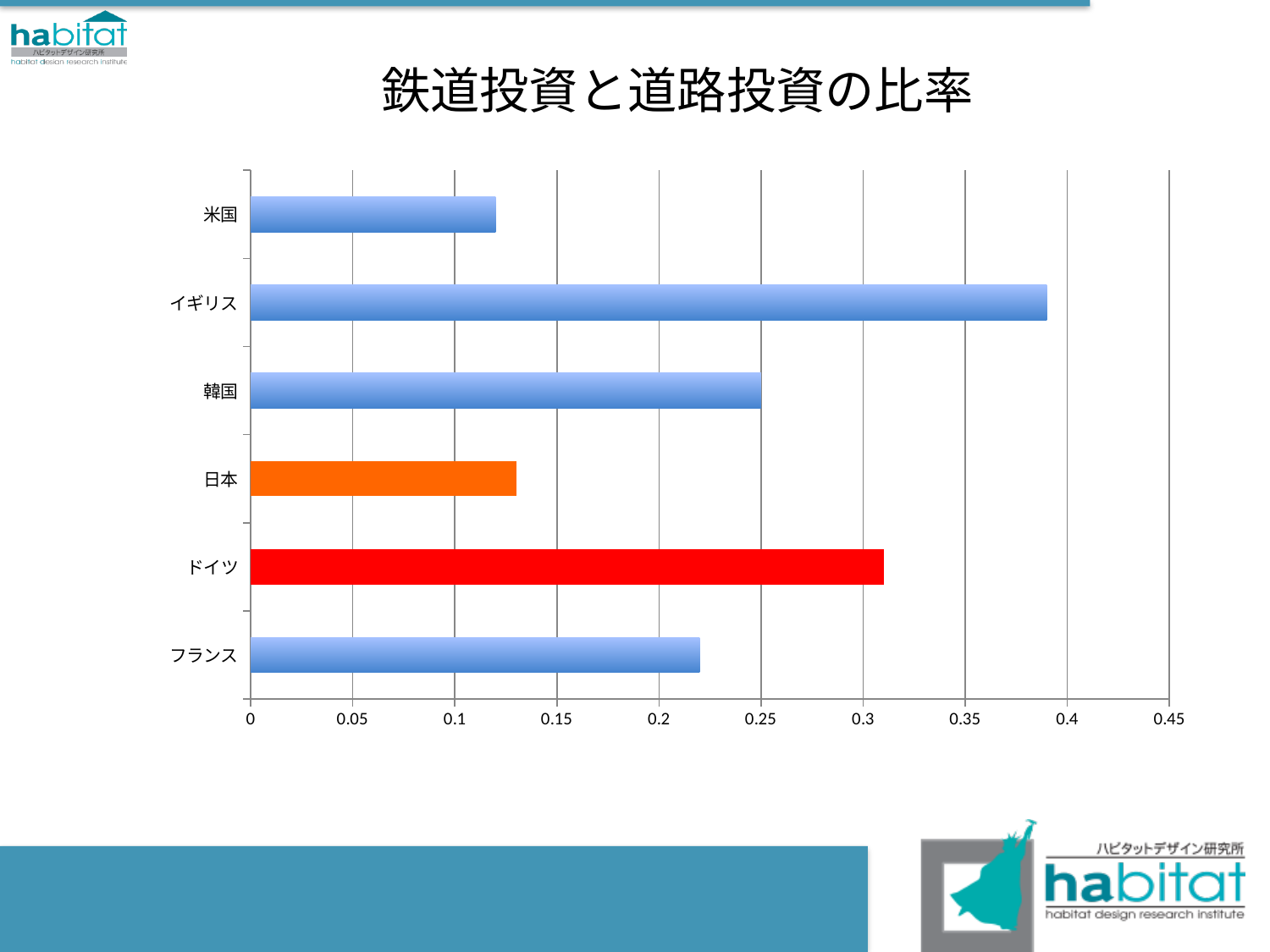

# 鉄道投資と道路投資の比率

### Chart

| Category |  |
|---|---|
| フランス | 0.22 |
| ドイツ | 0.31 |
| 日本 | 0.13 |
| 韓国 | 0.25 |
| イギリス | 0.39 |
| 米国 | 0.12 |